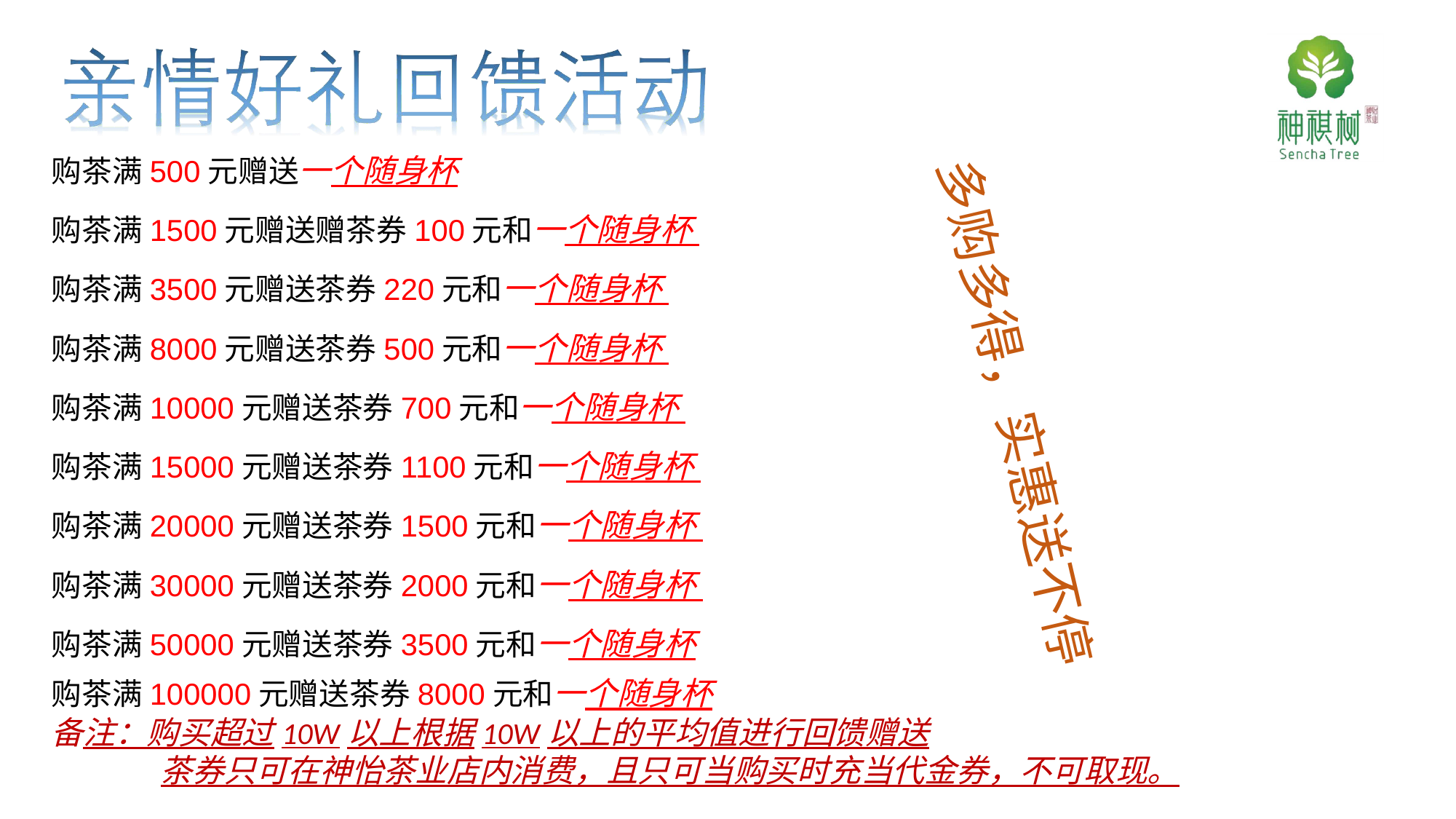

购茶满500元赠送一个随身杯
购茶满1500元赠送赠茶券100元和一个随身杯
购茶满3500元赠送茶券220元和一个随身杯
购茶满8000元赠送茶券500元和一个随身杯
购茶满10000元赠送茶券700元和一个随身杯
购茶满15000元赠送茶券1100元和一个随身杯
购茶满20000元赠送茶券1500元和一个随身杯
购茶满30000元赠送茶券2000元和一个随身杯
购茶满50000元赠送茶券3500元和一个随身杯
购茶满100000元赠送茶券8000元和一个随身杯
备注：购买超过10W以上根据10W以上的平均值进行回馈赠送
 	茶券只可在神怡茶业店内消费，且只可当购买时充当代金券，不可取现。
多购多得，实惠送不停